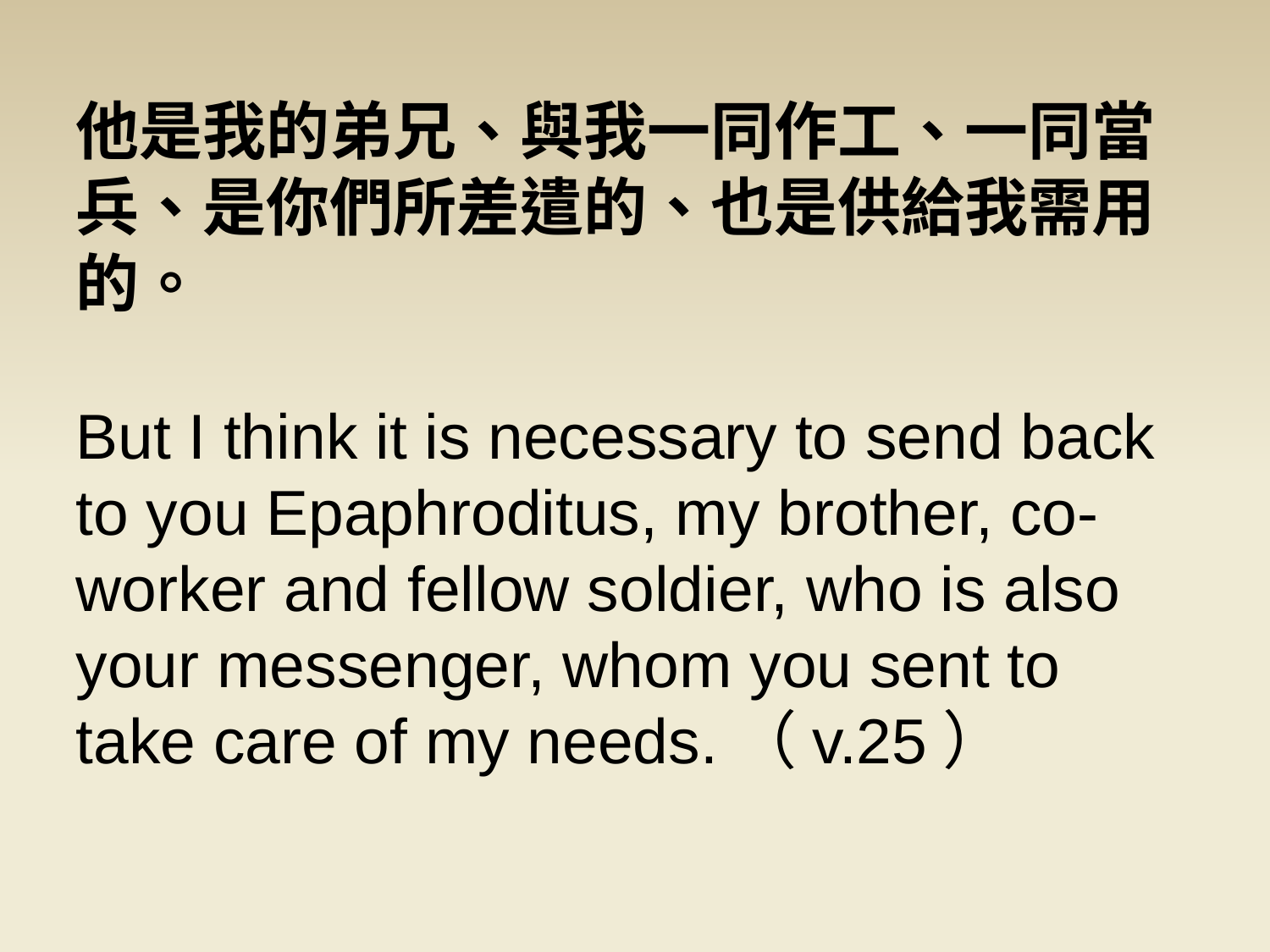

他是我的弟兄、與我一同作工、一同當兵、是你們所差遣的、也是供給我需用的。

But I think it is necessary to send back to you Epaphroditus, my brother, co-worker and fellow soldier, who is also your messenger, whom you sent to take care of my needs.（v.25）